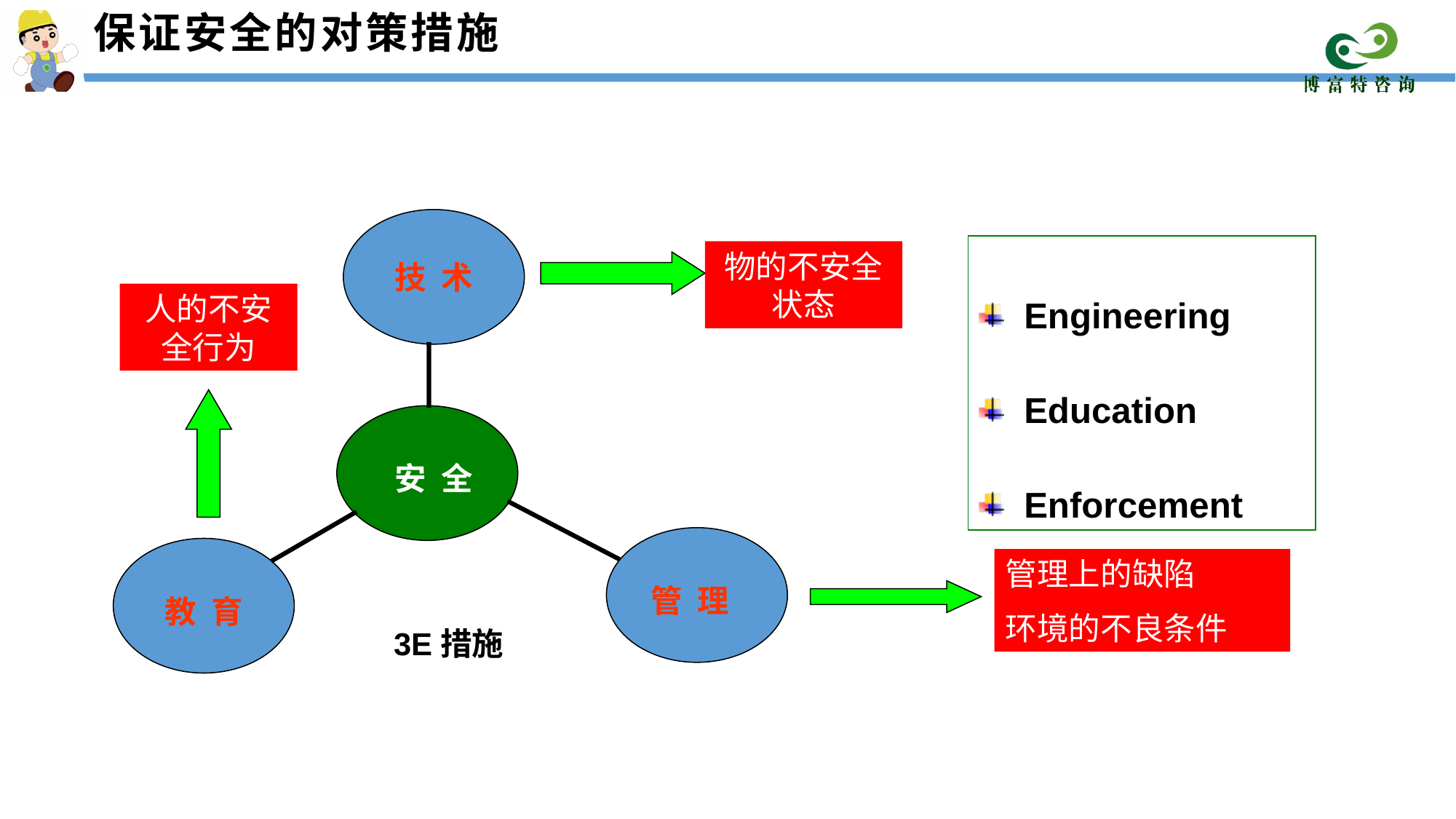

# 保证安全的对策措施

技  术

安  全

管  理
教  育
Engineering
Education
Enforcement
3E措施
物的不安全状态

人的不安全行为

管理上的缺陷
环境的不良条件